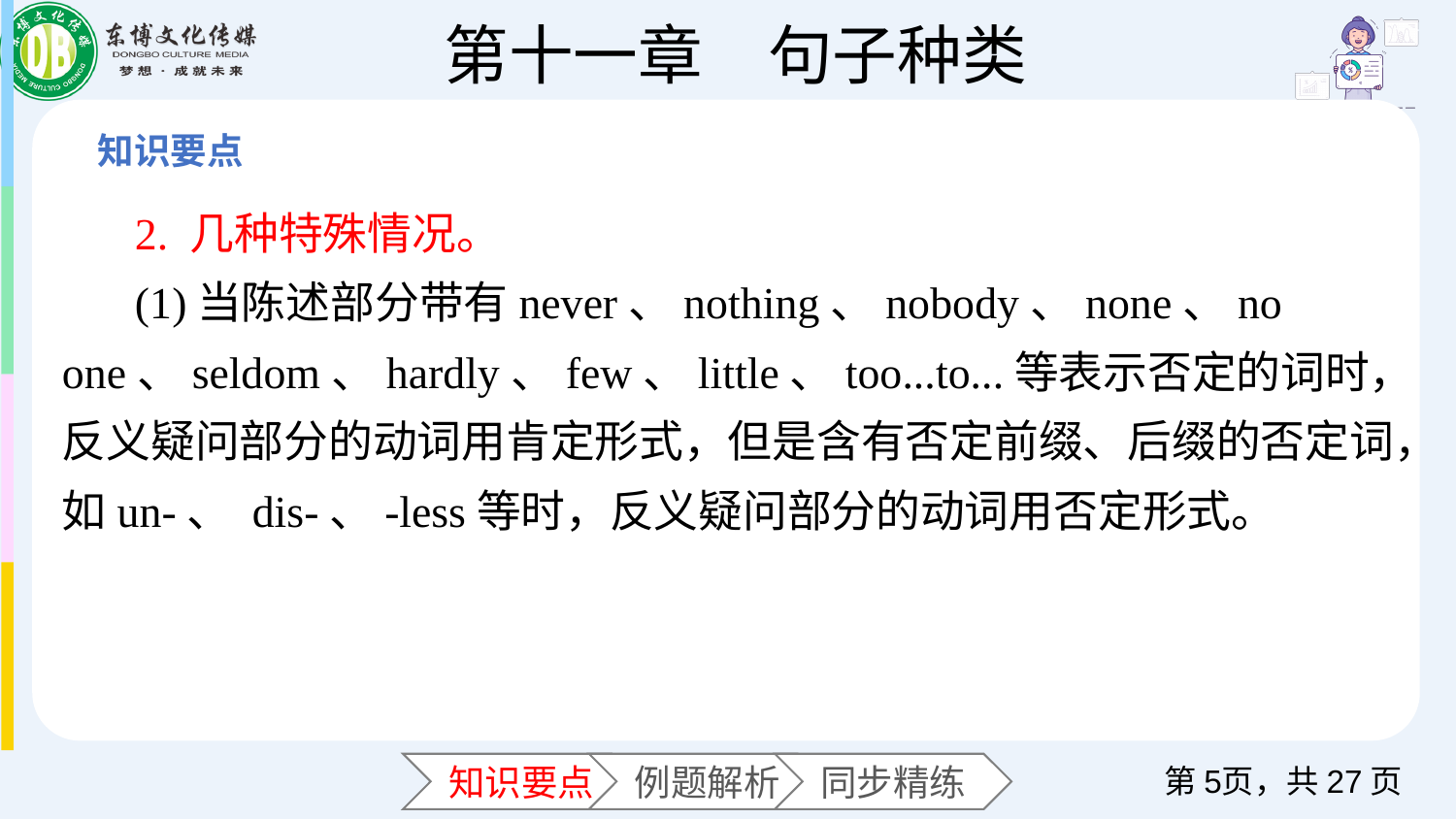

2. 几种特殊情况。
(1)当陈述部分带有never、nothing、nobody、none、no one、seldom、hardly、few、little、too...to...等表示否定的词时，反义疑问部分的动词用肯定形式，但是含有否定前缀、后缀的否定词，如un-、 dis-、-less等时，反义疑问部分的动词用否定形式。